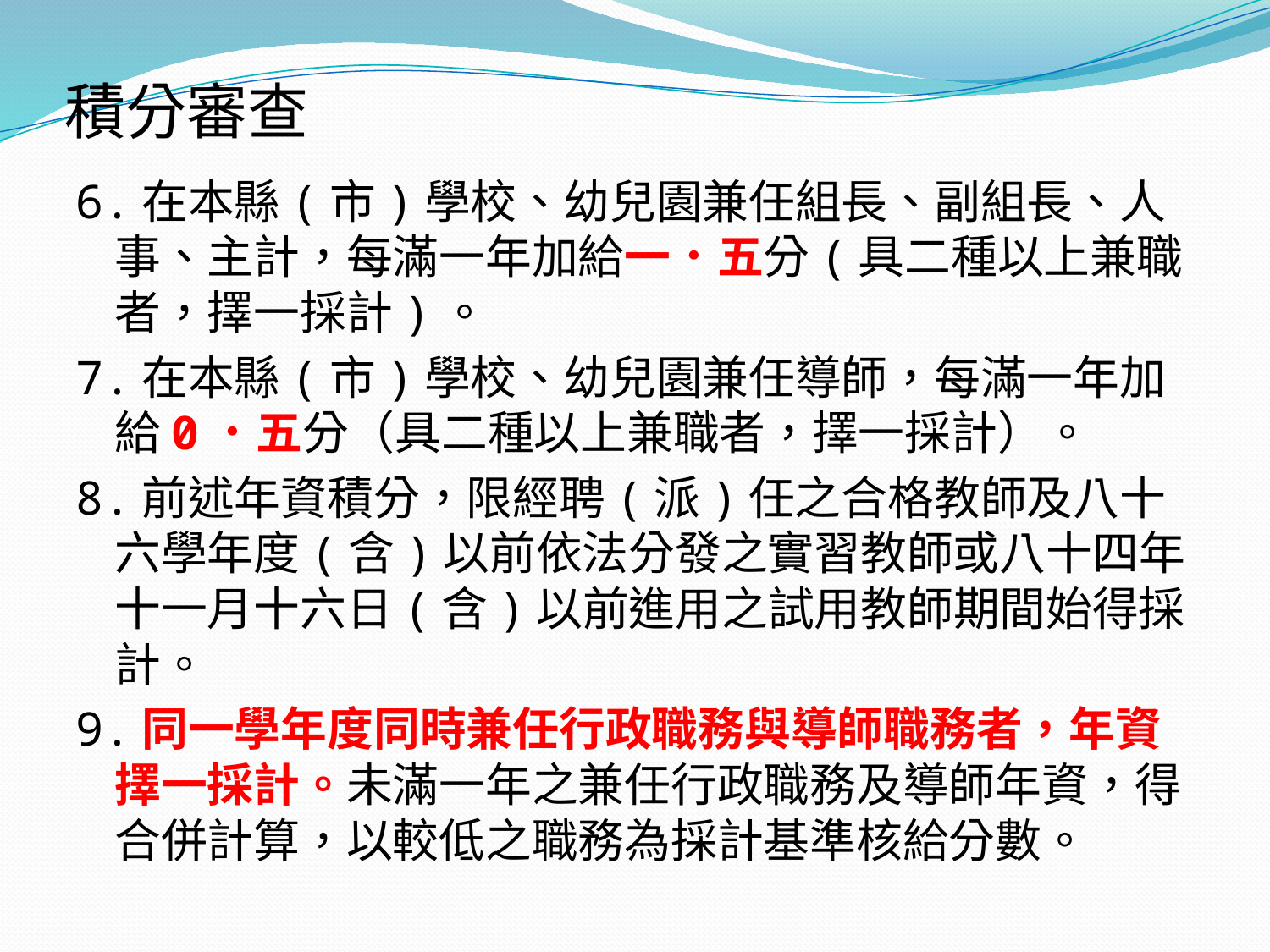

# 積分審查
6.在本縣(市)學校、幼兒園兼任組長、副組長、人事、主計，每滿一年加給一．五分(具二種以上兼職者，擇一採計)。
7.在本縣(市)學校、幼兒園兼任導師，每滿一年加給0．五分（具二種以上兼職者，擇一採計）。
8.前述年資積分，限經聘(派)任之合格教師及八十六學年度(含)以前依法分發之實習教師或八十四年十一月十六日(含)以前進用之試用教師期間始得採計。
9.同一學年度同時兼任行政職務與導師職務者，年資擇一採計。未滿一年之兼任行政職務及導師年資，得合併計算，以較低之職務為採計基準核給分數。